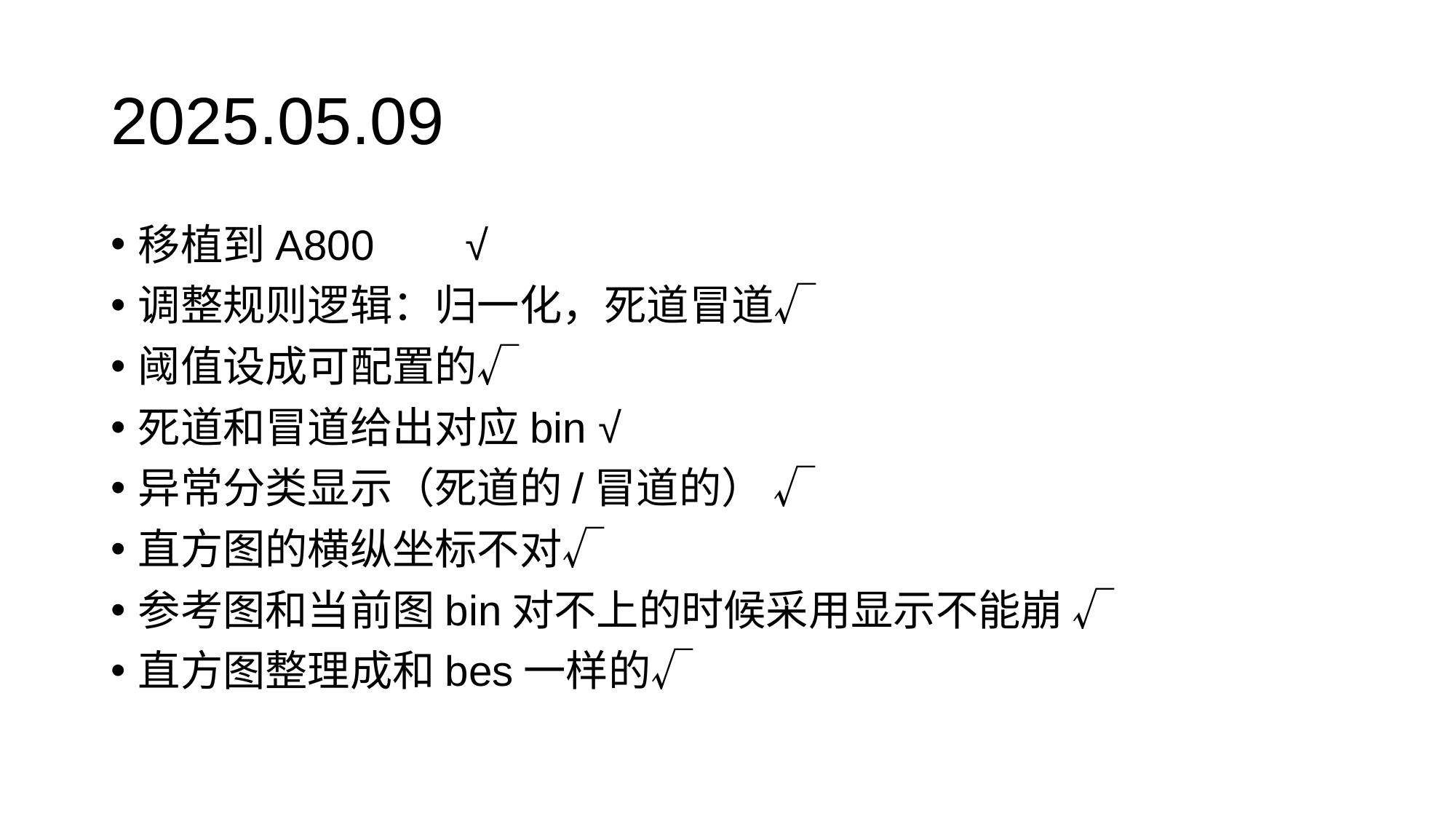

# 2025.05.09
移植到A800	√
调整规则逻辑：归一化，死道冒道√
阈值设成可配置的√
死道和冒道给出对应bin √
异常分类显示（死道的/冒道的） √
直方图的横纵坐标不对√
参考图和当前图bin对不上的时候采用显示不能崩 √
直方图整理成和bes一样的√